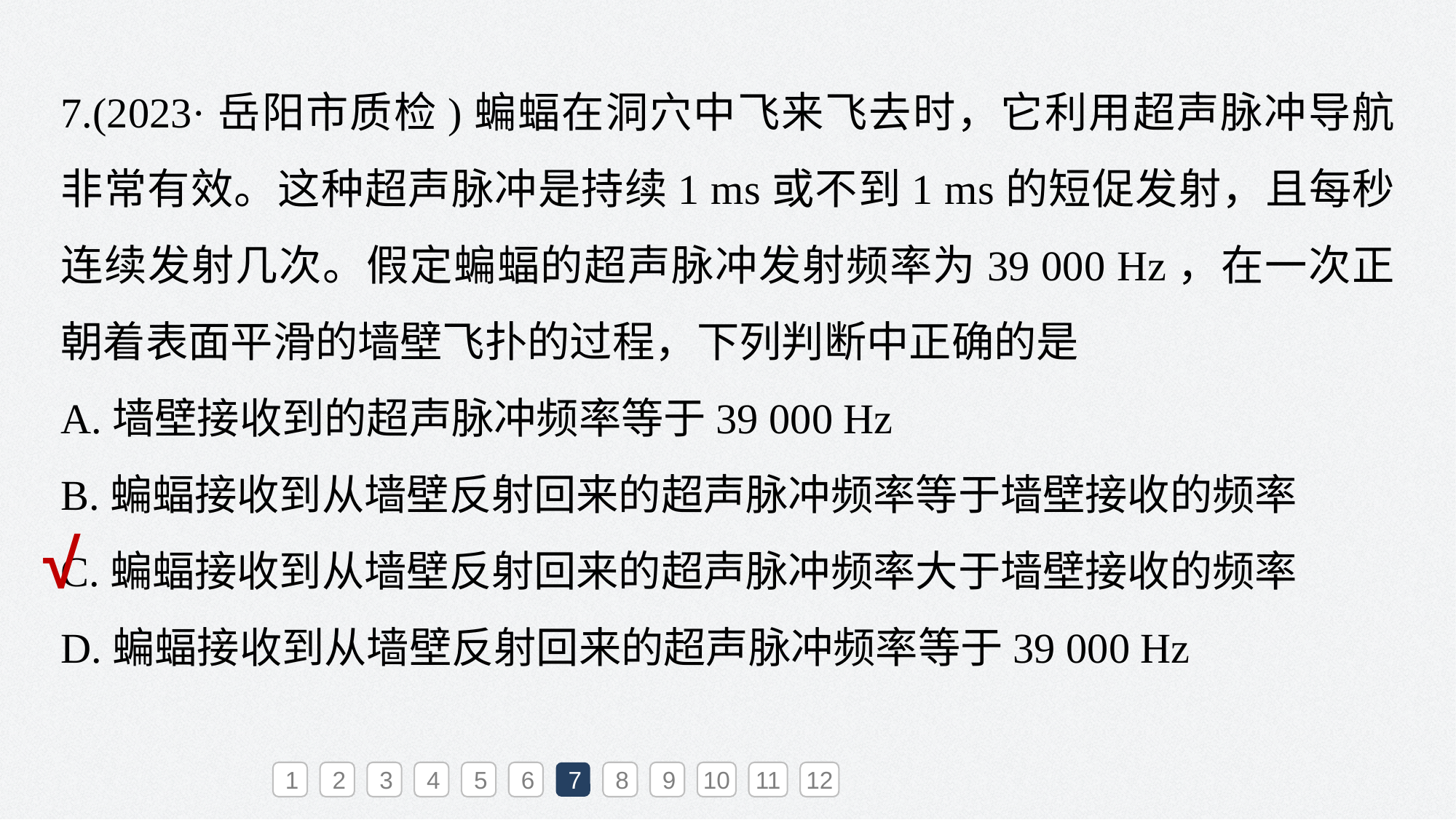

7.(2023·岳阳市质检)蝙蝠在洞穴中飞来飞去时，它利用超声脉冲导航非常有效。这种超声脉冲是持续1 ms或不到1 ms的短促发射，且每秒连续发射几次。假定蝙蝠的超声脉冲发射频率为39 000 Hz，在一次正朝着表面平滑的墙壁飞扑的过程，下列判断中正确的是
A.墙壁接收到的超声脉冲频率等于39 000 Hz
B.蝙蝠接收到从墙壁反射回来的超声脉冲频率等于墙壁接收的频率
C.蝙蝠接收到从墙壁反射回来的超声脉冲频率大于墙壁接收的频率
D.蝙蝠接收到从墙壁反射回来的超声脉冲频率等于39 000 Hz
√
1
2
3
4
5
6
7
8
9
10
11
12